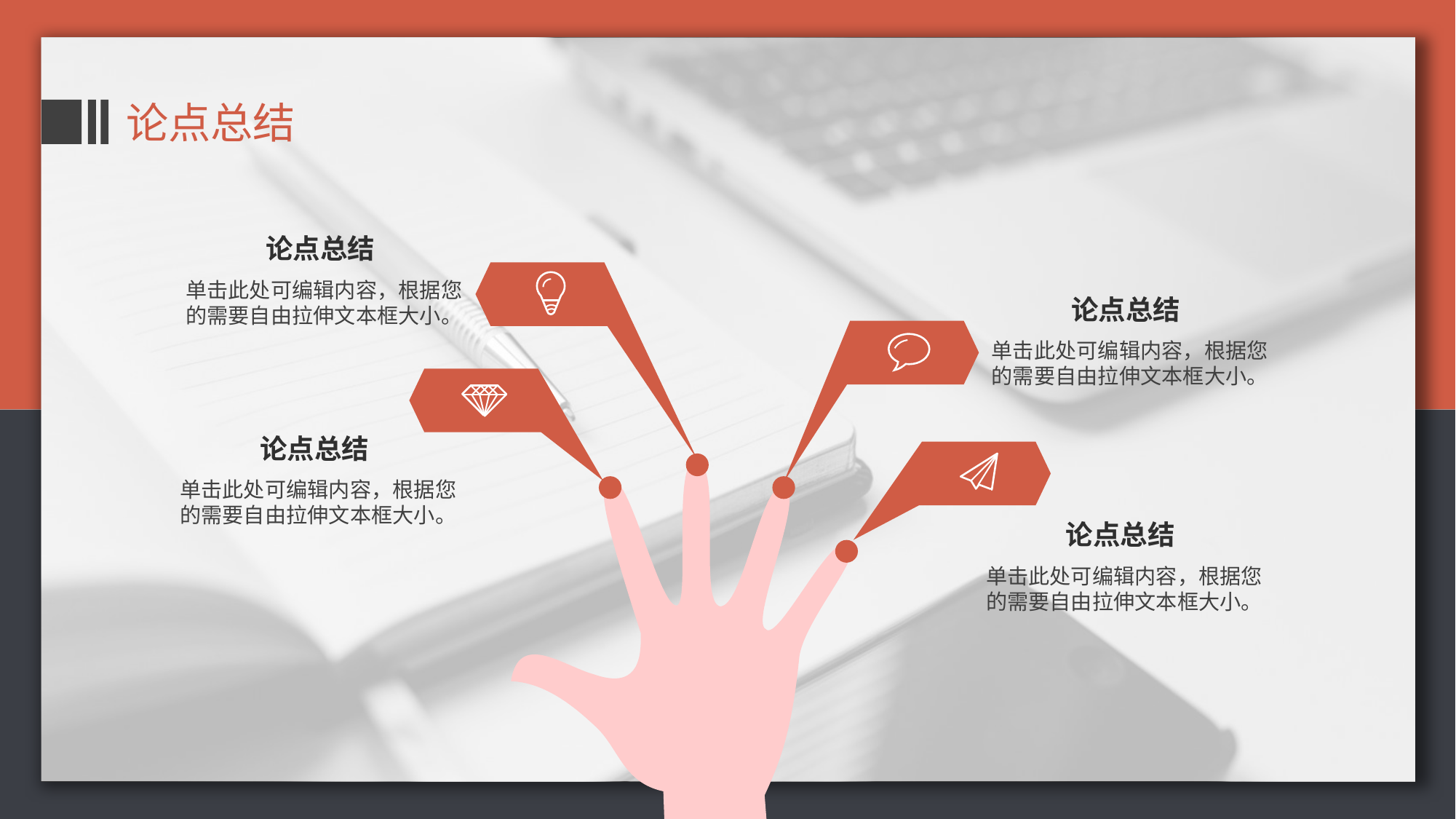

论点总结

论点总结

单击此处可编辑内容，根据您的需要自由拉伸文本框大小。
论点总结

单击此处可编辑内容，根据您的需要自由拉伸文本框大小。

论点总结

单击此处可编辑内容，根据您的需要自由拉伸文本框大小。
论点总结

单击此处可编辑内容，根据您的需要自由拉伸文本框大小。